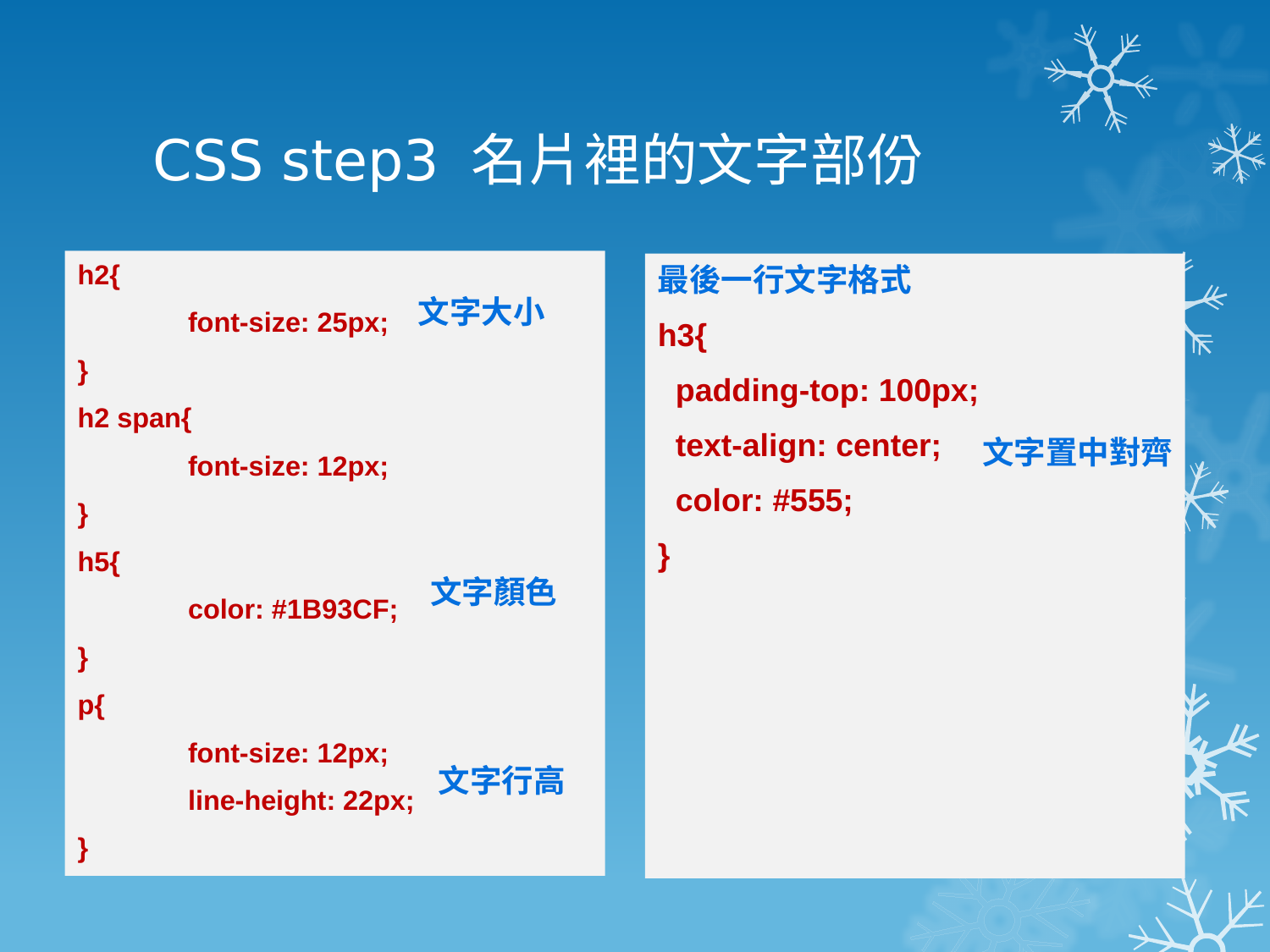

# CSS step3 名片裡的文字部份
h2{
  	font-size: 25px;
}
h2 span{
  	font-size: 12px;
}
h5{
  	color: #1B93CF;
}
p{
  	font-size: 12px;
  	line-height: 22px;
}
最後一行文字格式
h3{
  padding-top: 100px;
  text-align: center;
  color: #555;
}
文字大小
文字置中對齊
文字顏色
文字行高